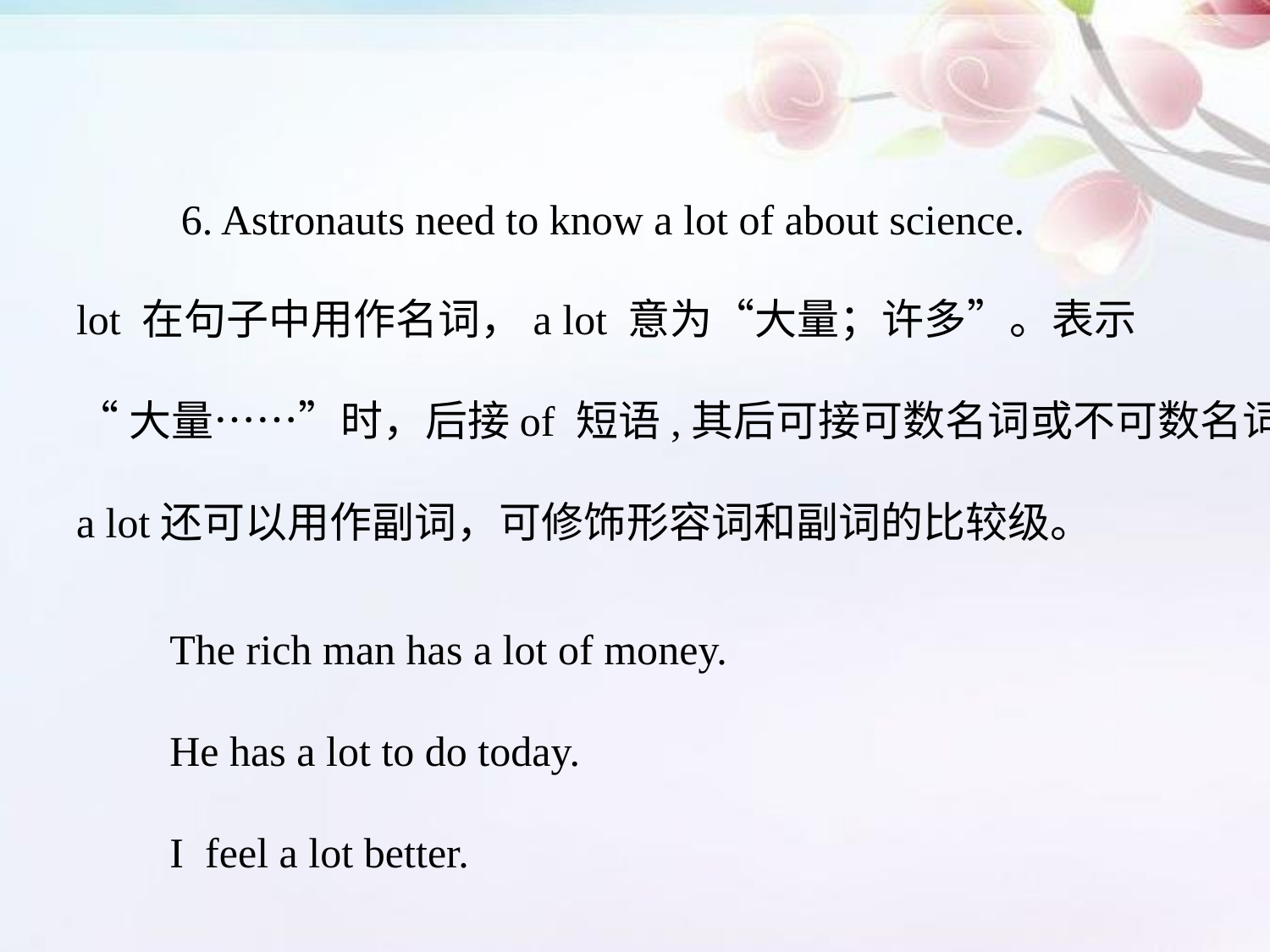

6. Astronauts need to know a lot of about science.
lot 在句子中用作名词，a lot 意为“大量；许多”。表示

“大量……”时，后接of 短语,其后可接可数名词或不可数名词。

a lot还可以用作副词，可修饰形容词和副词的比较级。
The rich man has a lot of money.

He has a lot to do today.

I  feel a lot better.